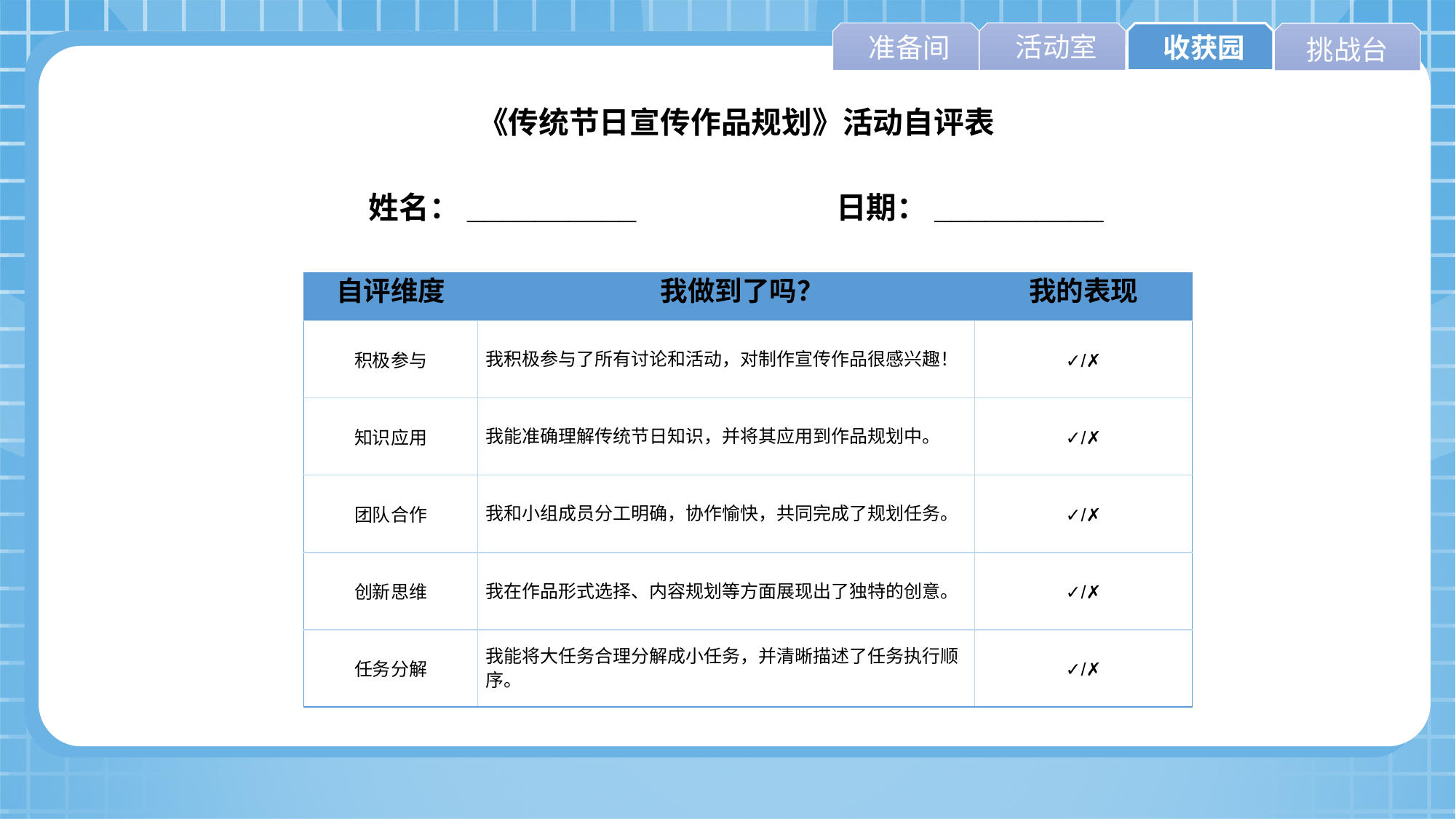

活动室
准备间
收获园
挑战台
《传统节日宣传作品规划》活动自评表

姓名：__________                       日期：__________
| 自评维度 | 我做到了吗？ | 我的表现 |
| --- | --- | --- |
| 积极参与 | 我积极参与了所有讨论和活动，对制作宣传作品很感兴趣！ | ✓/✗ |
| 知识应用 | 我能准确理解传统节日知识，并将其应用到作品规划中。 | ✓/✗ |
| 团队合作 | 我和小组成员分工明确，协作愉快，共同完成了规划任务。 | ✓/✗ |
| 创新思维 | 我在作品形式选择、内容规划等方面展现出了独特的创意。 | ✓/✗ |
| 任务分解 | 我能将大任务合理分解成小任务，并清晰描述了任务执行顺序。 | ✓/✗ |